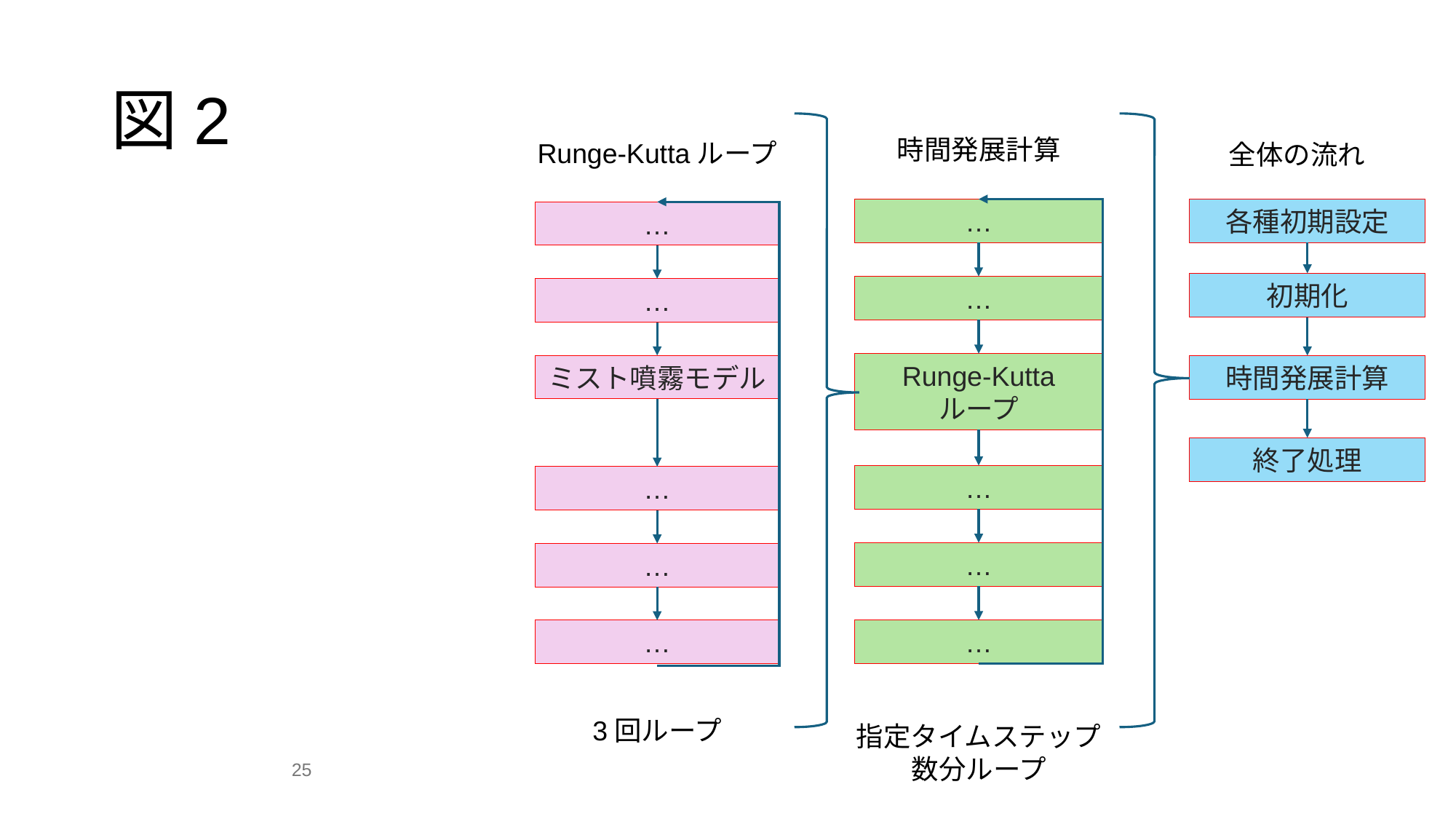

# 図2

時間発展計算
Runge-Kuttaループ
全体の流れ
各種初期設定
…
…
初期化
…
…
Runge-Kutta
ループ
ミスト噴霧モデル
時間発展計算
終了処理
…
…
…
…
…
…
3回ループ
指定タイムステップ
数分ループ
25